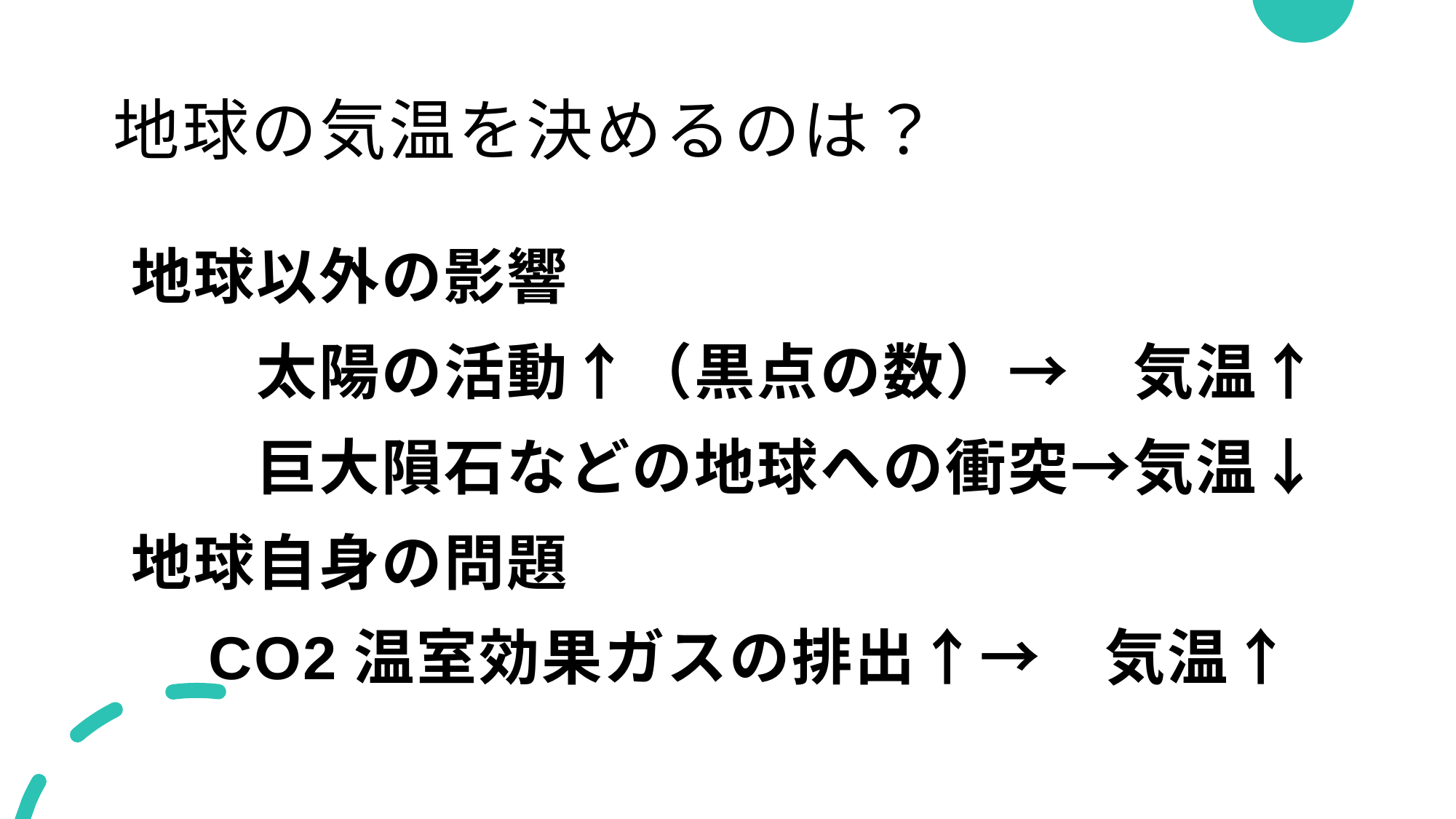

# 地球の気温を決めるのは？
　地球以外の影響
　　　太陽の活動↑（黒点の数）→　気温↑
　　　巨大隕石などの地球への衝突→気温↓
　地球自身の問題
　　CO2温室効果ガスの排出↑→　気温↑

・地球自身の問題
　　温室効果ガス